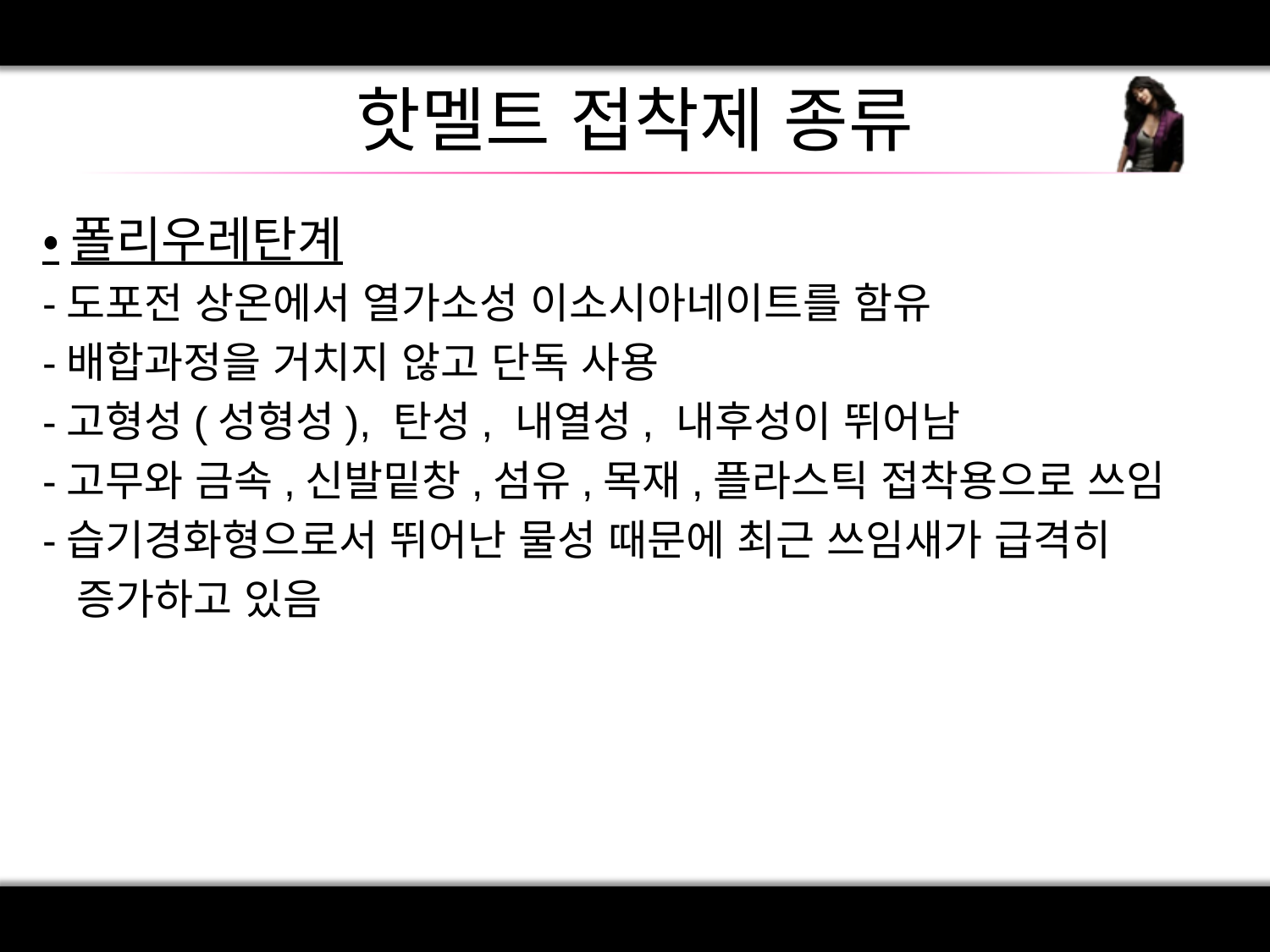

# 핫멜트 접착제 종류
•폴리우레탄계
-도포전 상온에서 열가소성 이소시아네이트를 함유
-배합과정을 거치지 않고 단독 사용
-고형성(성형성), 탄성, 내열성, 내후성이 뛰어남
-고무와 금속,신발밑창,섬유,목재,플라스틱 접착용으로 쓰임
-습기경화형으로서 뛰어난 물성 때문에 최근 쓰임새가 급격히
  증가하고 있음